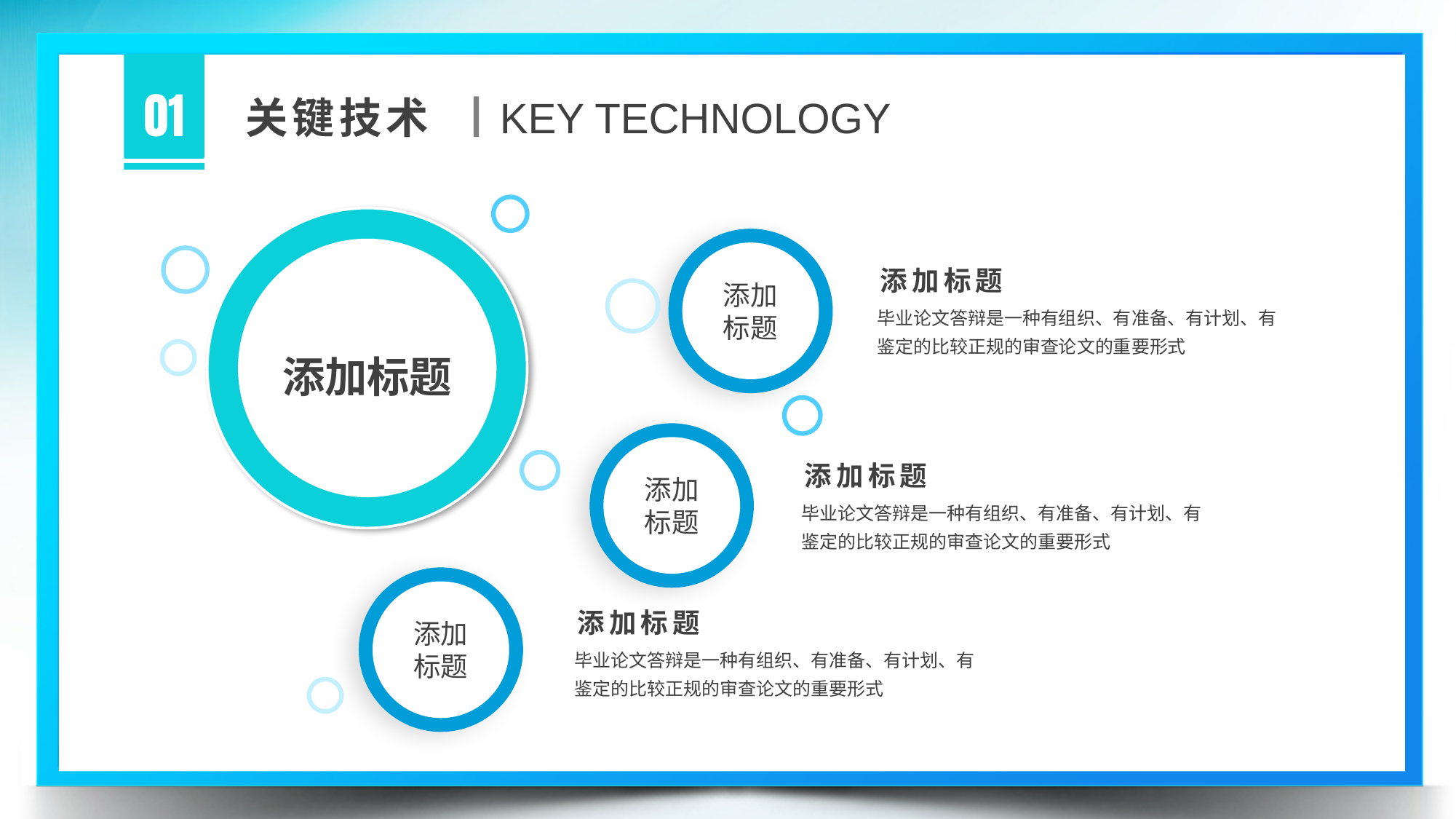

01

关键技术
KEY TECHNOLOGY

添加标题

添加
标题

添加标题
毕业论文答辩是一种有组织、有准备、有计划、有鉴定的比较正规的审查论文的重要形式

添加
标题

添加标题
毕业论文答辩是一种有组织、有准备、有计划、有鉴定的比较正规的审查论文的重要形式

添加
标题
添加标题
毕业论文答辩是一种有组织、有准备、有计划、有鉴定的比较正规的审查论文的重要形式